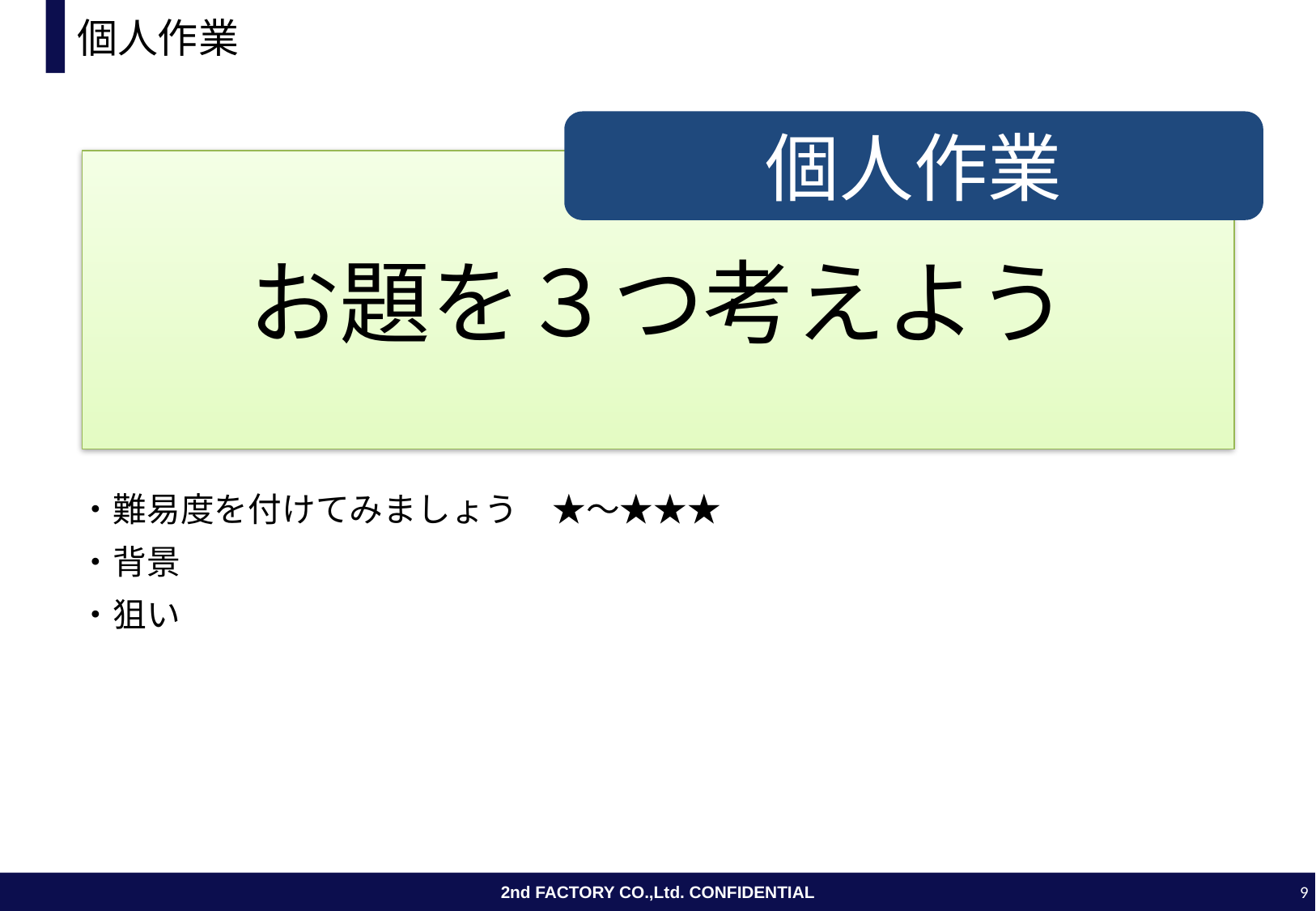

# 個人作業
個人作業
お題を３つ考えよう
・難易度を付けてみましょう　★～★★★
・背景
・狙い